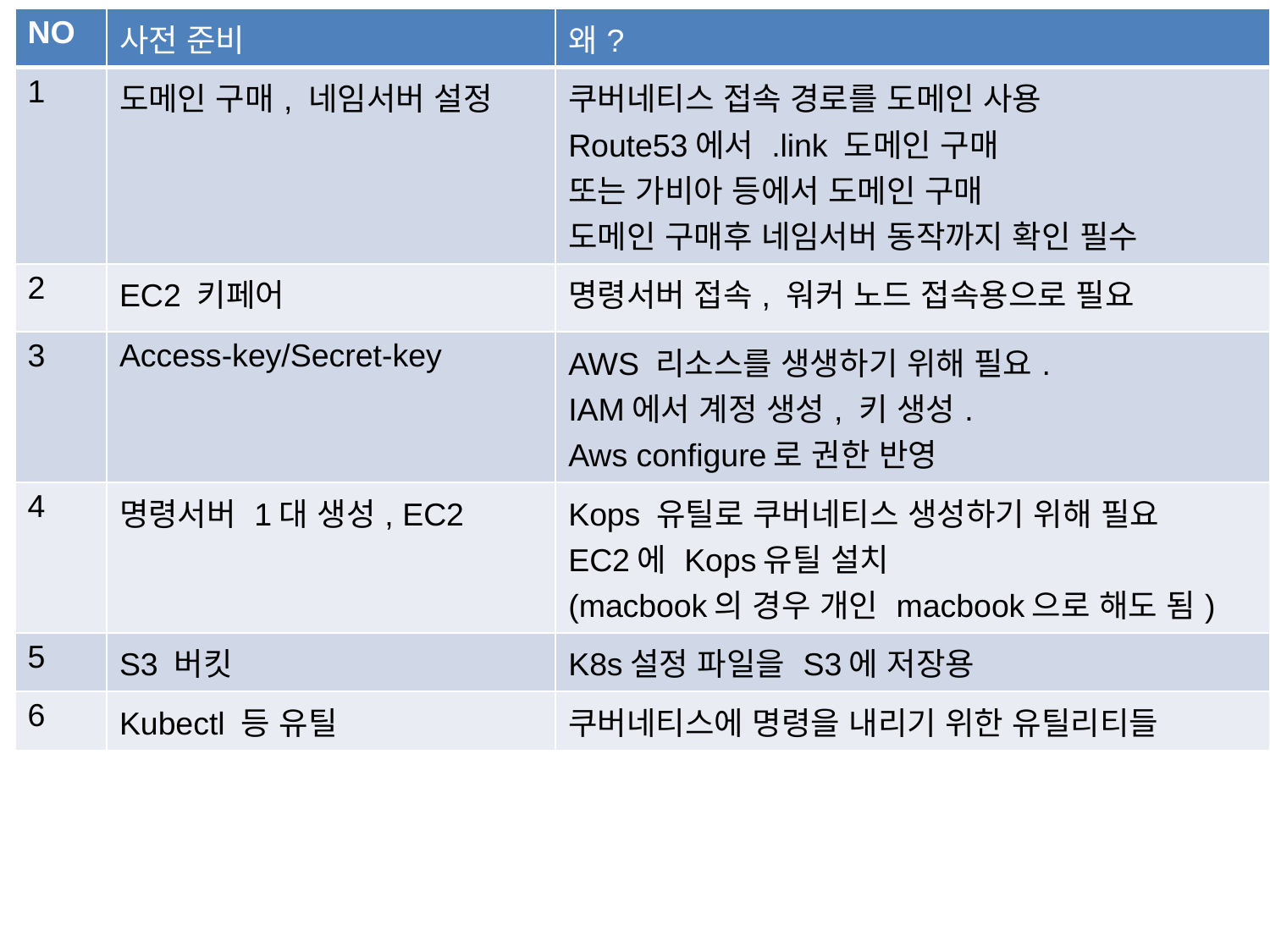

| NO | 사전 준비 | 왜? |
| --- | --- | --- |
| 1 | 도메인 구매, 네임서버 설정 | 쿠버네티스 접속 경로를 도메인 사용 Route53에서 .link 도메인 구매 또는 가비아 등에서 도메인 구매 도메인 구매후 네임서버 동작까지 확인 필수 |
| 2 | EC2 키페어 | 명령서버 접속, 워커 노드 접속용으로 필요 |
| 3 | Access-key/Secret-key | AWS 리소스를 생생하기 위해 필요. IAM에서 계정 생성, 키 생성. Aws configure로 권한 반영 |
| 4 | 명령서버 1대 생성, EC2 | Kops 유틸로 쿠버네티스 생성하기 위해 필요 EC2에 Kops유틸 설치 (macbook의 경우 개인 macbook으로 해도 됨) |
| 5 | S3 버킷 | K8s설정 파일을 S3에 저장용 |
| 6 | Kubectl 등 유틸 | 쿠버네티스에 명령을 내리기 위한 유틸리티들 |